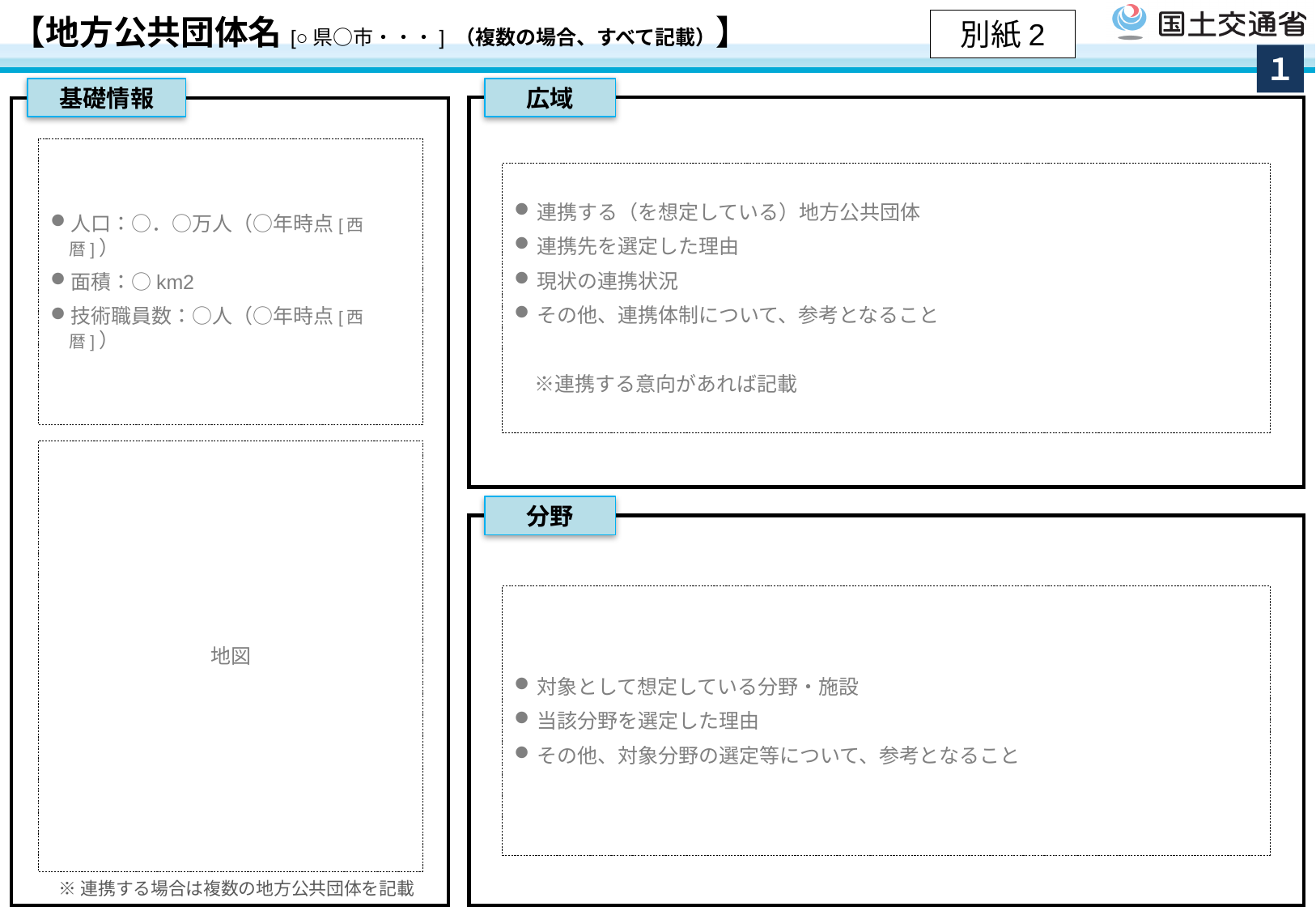

【地方公共団体名[○県○市・・・] （複数の場合、すべて記載）】
別紙2
１
基礎情報
広域

人口：○．○万人（○年時点[西暦]）
面積：○km2
技術職員数：○人（○年時点[西暦]）
連携する（を想定している）地方公共団体
連携先を選定した理由
現状の連携状況
その他、連携体制について、参考となること

　※連携する意向があれば記載
地図
分野

対象として想定している分野・施設
当該分野を選定した理由
その他、対象分野の選定等について、参考となること
※連携する場合は複数の地方公共団体を記載